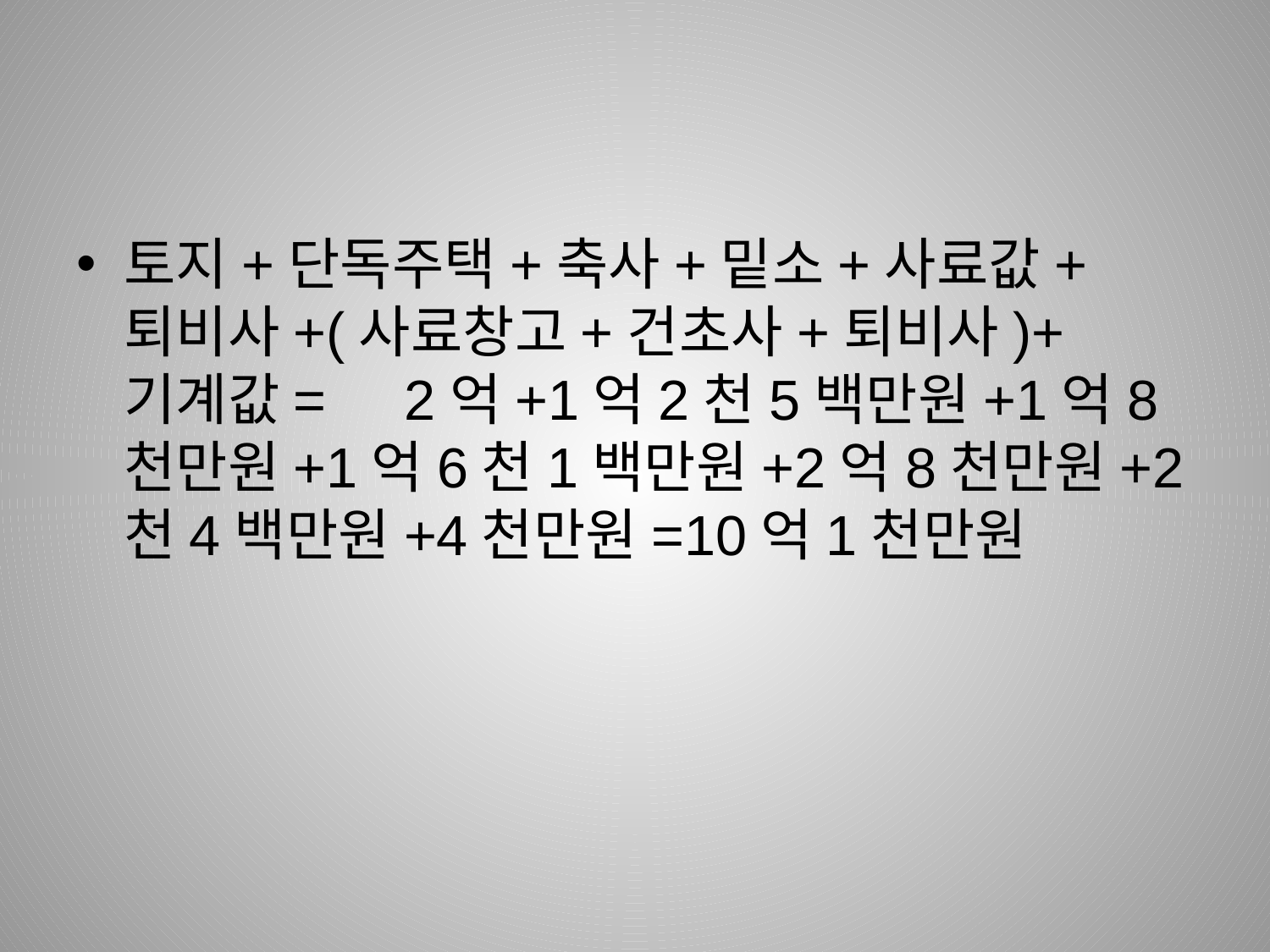

#
토지+단독주택+축사+밑소+사료값+퇴비사+(사료창고+건초사+퇴비사)+기계값=     2억+1억2천5백만원+1억8천만원+1억6천1백만원+2억8천만원+2천4백만원+4천만원=10억1천만원